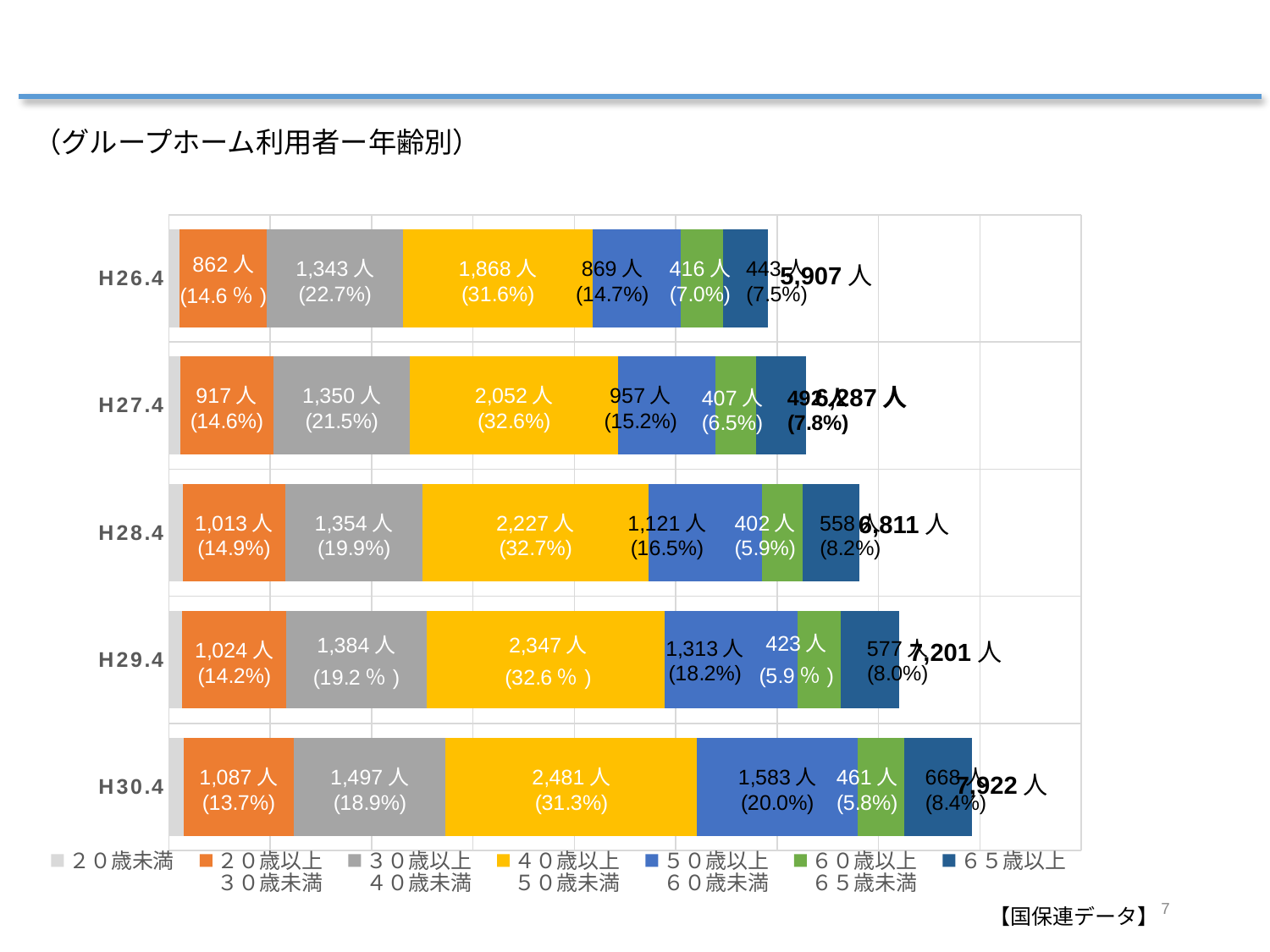

（グループホーム利用者ー年齢別）

### Chart

| Category | ２０歳未満 | ２０歳以上
３０歳未満 | ３０歳以上
４０歳未満 | ４０歳以上
５０歳未満 | ５０歳以上
６０歳未満 | ６０歳以上
６５歳未満 | ６５歳以上 |
|---|---|---|---|---|---|---|---|
| H30.4 | 145.0 | 1087.0 | 1497.0 | 2481.0 | 1583.0 | 461.0 | 668.0 |
| H29.4 | 133.0 | 1024.0 | 1384.0 | 2347.0 | 1313.0 | 423.0 | 577.0 |
| H28.4 | 136.0 | 1013.0 | 1354.0 | 2227.0 | 1121.0 | 402.0 | 558.0 |
| H27.4 | 112.0 | 917.0 | 1350.0 | 2052.0 | 957.0 | 407.0 | 492.0 |
| H26.4 | 106.0 | 862.0 | 1343.0 | 1868.0 | 869.0 | 416.0 | 443.0 |
5,907人
6,287人
6,811人
7,201人
7,922人
7
【国保連データ】